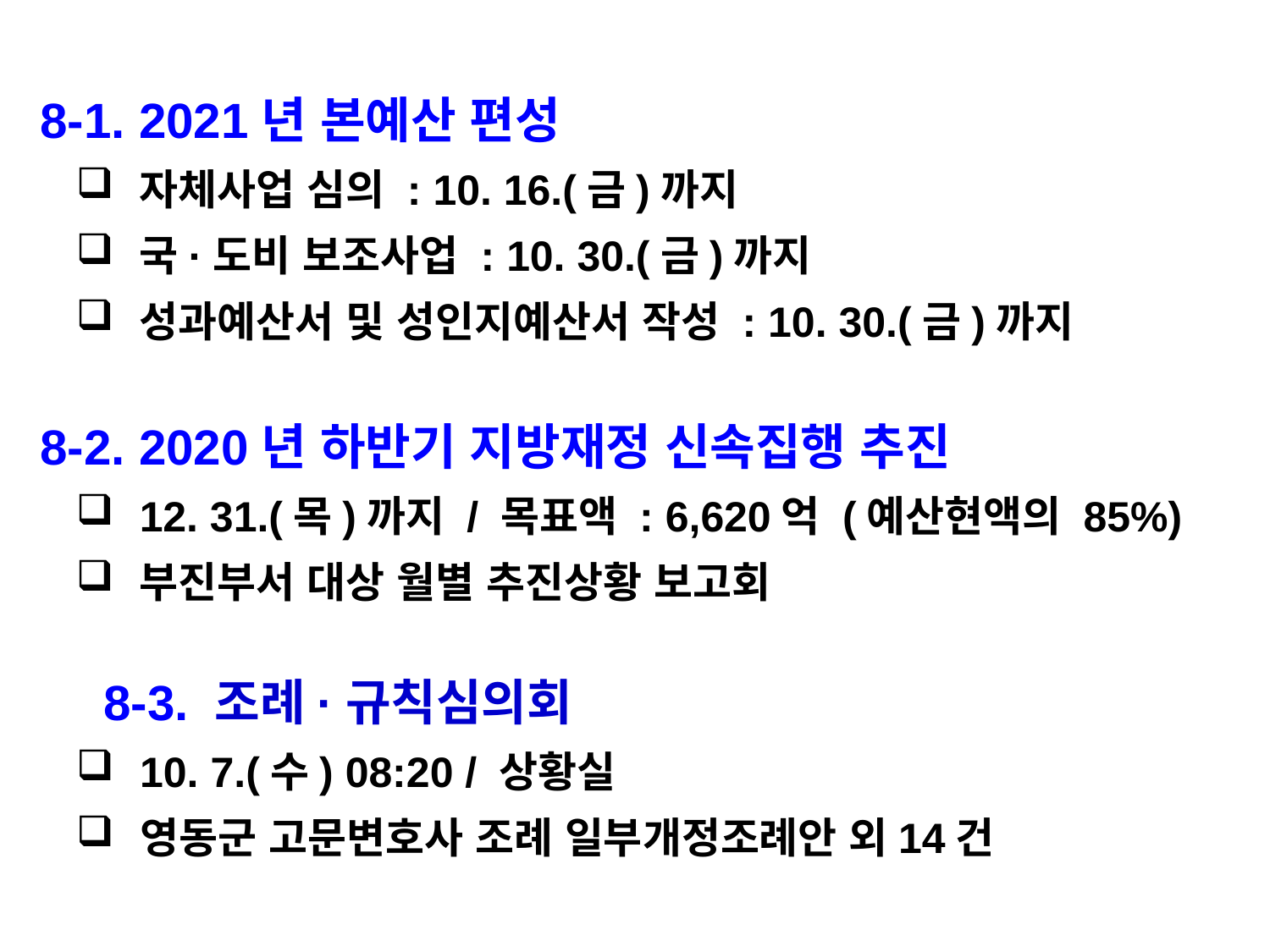

8-1. 2021년 본예산 편성
자체사업 심의 : 10. 16.(금)까지
국·도비 보조사업 : 10. 30.(금)까지
성과예산서 및 성인지예산서 작성 : 10. 30.(금)까지
  8-2. 2020년 하반기 지방재정 신속집행 추진
12. 31.(목)까지 / 목표액 : 6,620억 (예산현액의 85%)
부진부서 대상 월별 추진상황 보고회

  8-3. 조례·규칙심의회
10. 7.(수) 08:20 / 상황실
영동군 고문변호사 조례 일부개정조례안 외14건